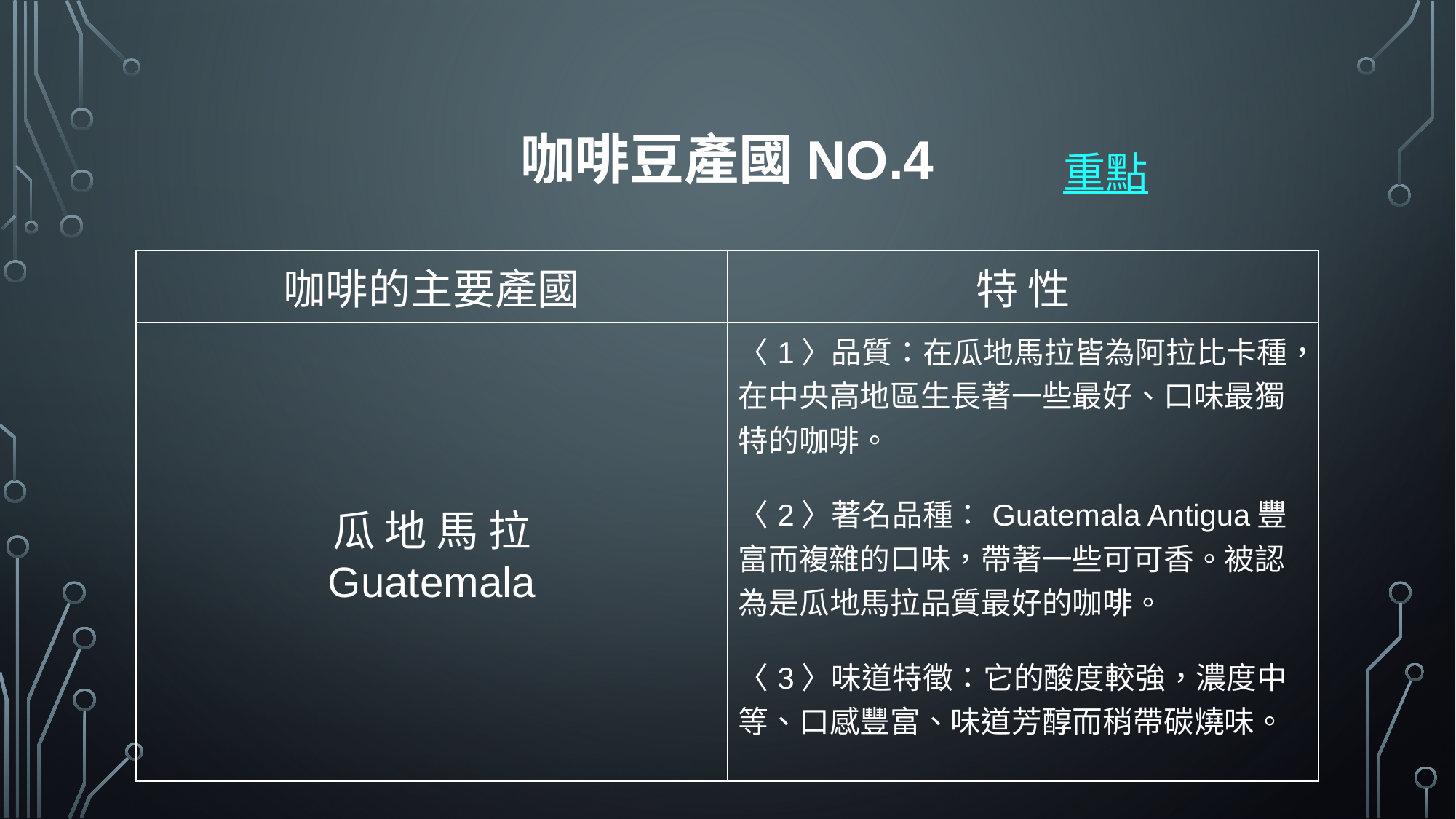

# 咖啡豆產國No.4
重點
| 咖啡的主要產國 | 特 性 |
| --- | --- |
| 瓜 地 馬 拉 Guatemala | 〈1〉品質：在瓜地馬拉皆為阿拉比卡種，在中央高地區生長著一些最好、口味最獨特的咖啡。 〈2〉著名品種：Guatemala Antigua豐富而複雜的口味，帶著一些可可香。被認為是瓜地馬拉品質最好的咖啡。 〈3〉味道特徵：它的酸度較強，濃度中等、口感豐富、味道芳醇而稍帶碳燒味。 |